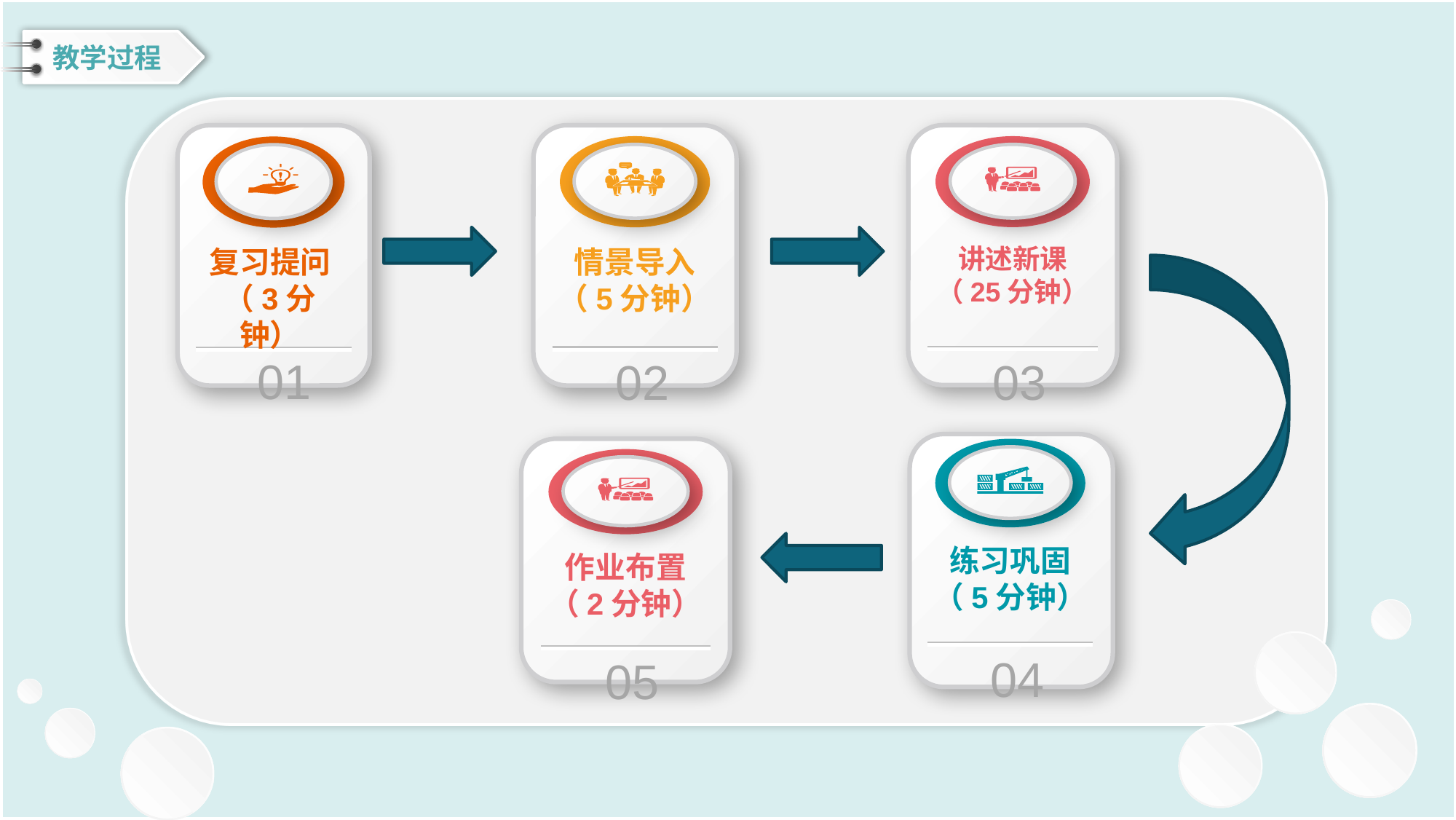

教学过程

复习提问（3分钟）

01

情景导入
（5分钟）
02

讲述新课
（25分钟）
03

练习巩固
（5分钟）
04

作业布置
（2分钟）
05